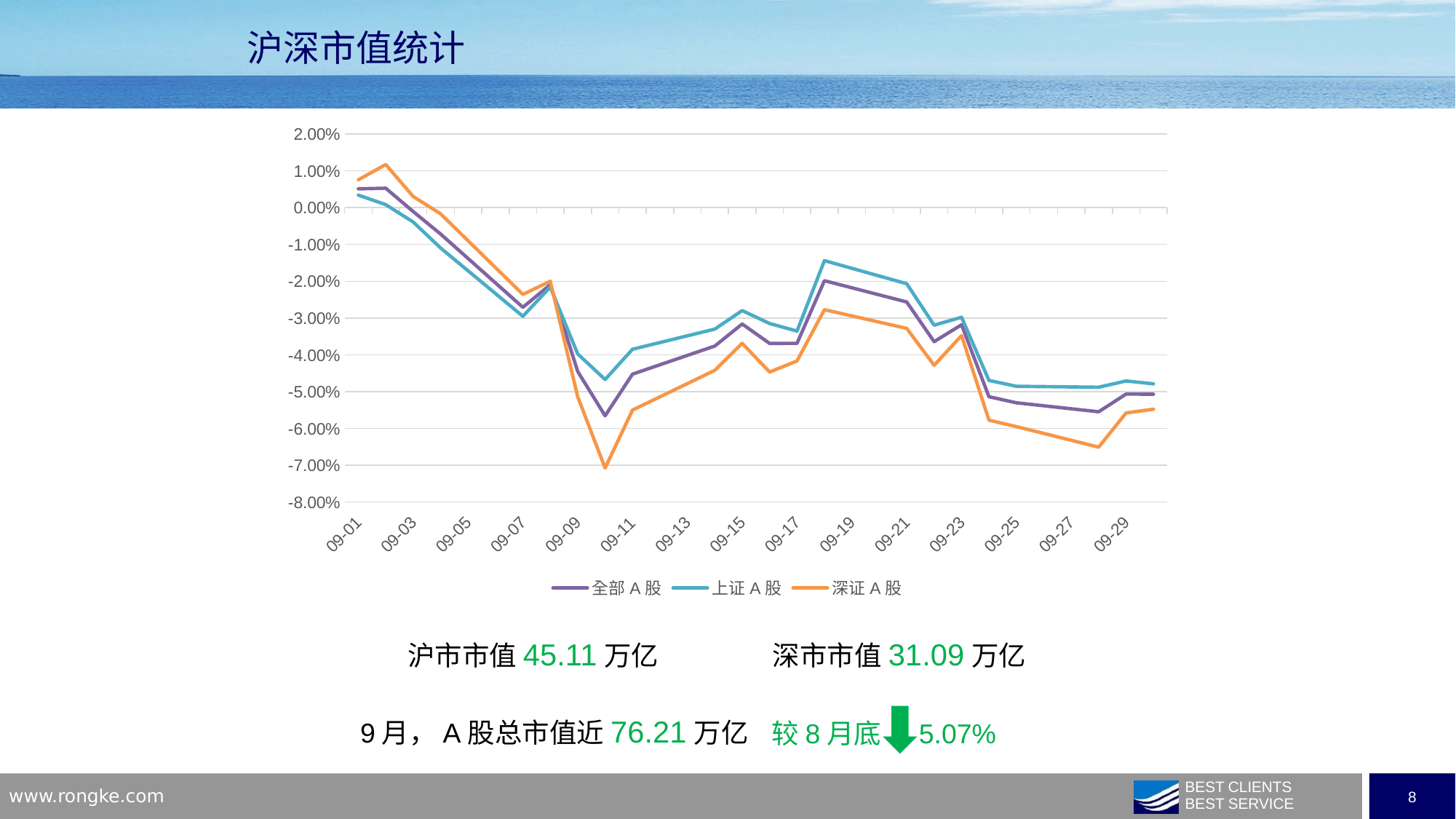

沪深市值统计

[unsupported chart]

沪市市值45.11万亿
深市市值31.09万亿

9月，A股总市值近76.21万亿
  较8月底     5.07%